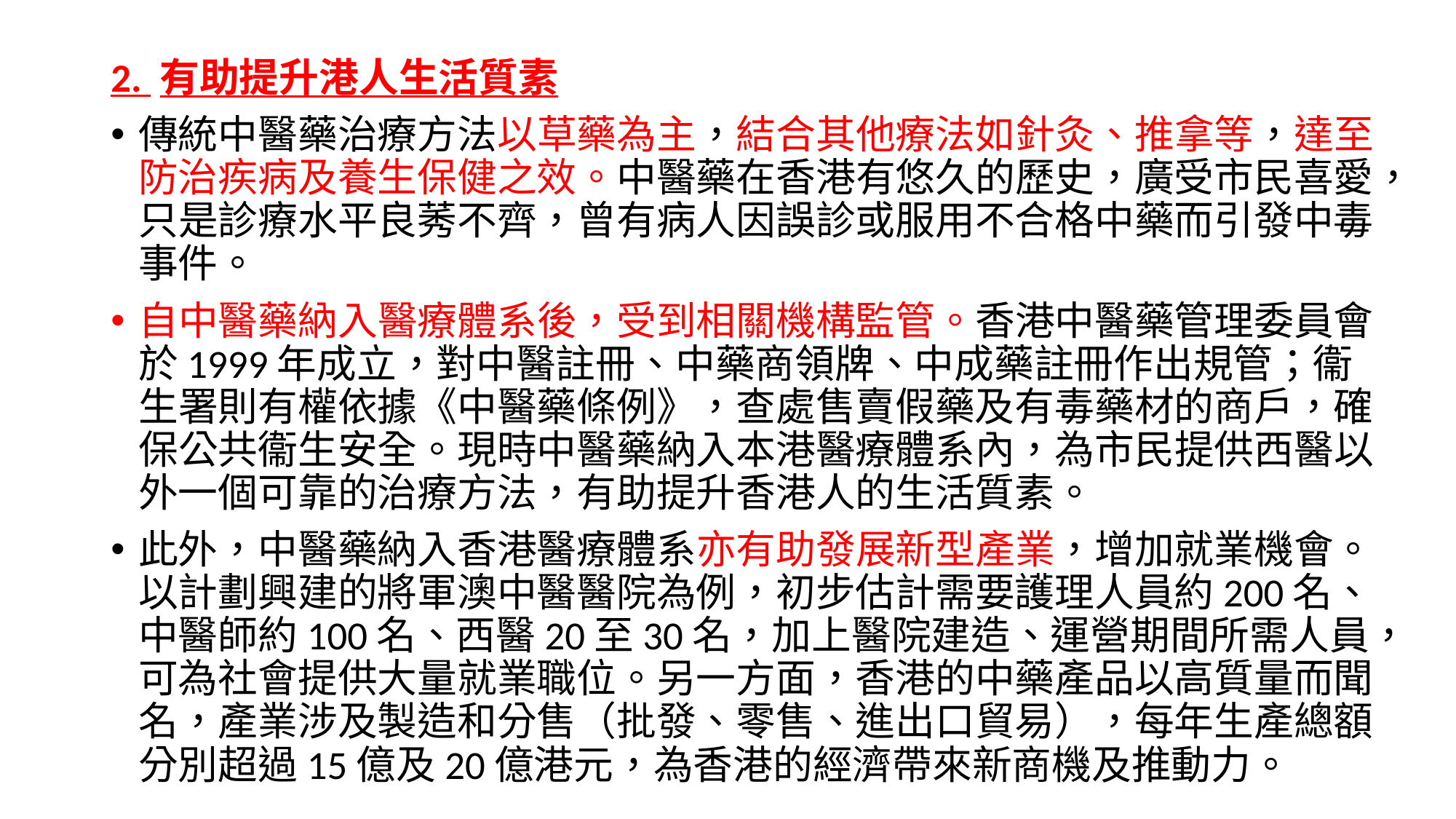

2. 有助提升港人生活質素
傳統中醫藥治療方法以草藥為主，結合其他療法如針灸、推拿等，達至防治疾病及養生保健之效。中醫藥在香港有悠久的歷史，廣受市民喜愛，只是診療水平良莠不齊，曾有病人因誤診或服用不合格中藥而引發中毒事件。
自中醫藥納入醫療體系後，受到相關機構監管。香港中醫藥管理委員會於1999年成立，對中醫註冊、中藥商領牌、中成藥註冊作出規管；衞生署則有權依據《中醫藥條例》，查處售賣假藥及有毒藥材的商戶，確保公共衞生安全。現時中醫藥納入本港醫療體系內，為市民提供西醫以外一個可靠的治療方法，有助提升香港人的生活質素。
此外，中醫藥納入香港醫療體系亦有助發展新型產業，增加就業機會。以計劃興建的將軍澳中醫醫院為例，初步估計需要護理人員約200名、中醫師約100名、西醫20至30名，加上醫院建造、運營期間所需人員，可為社會提供大量就業職位。另一方面，香港的中藥產品以高質量而聞名，產業涉及製造和分售（批發、零售、進出口貿易），每年生產總額分別超過15億及20億港元，為香港的經濟帶來新商機及推動力。